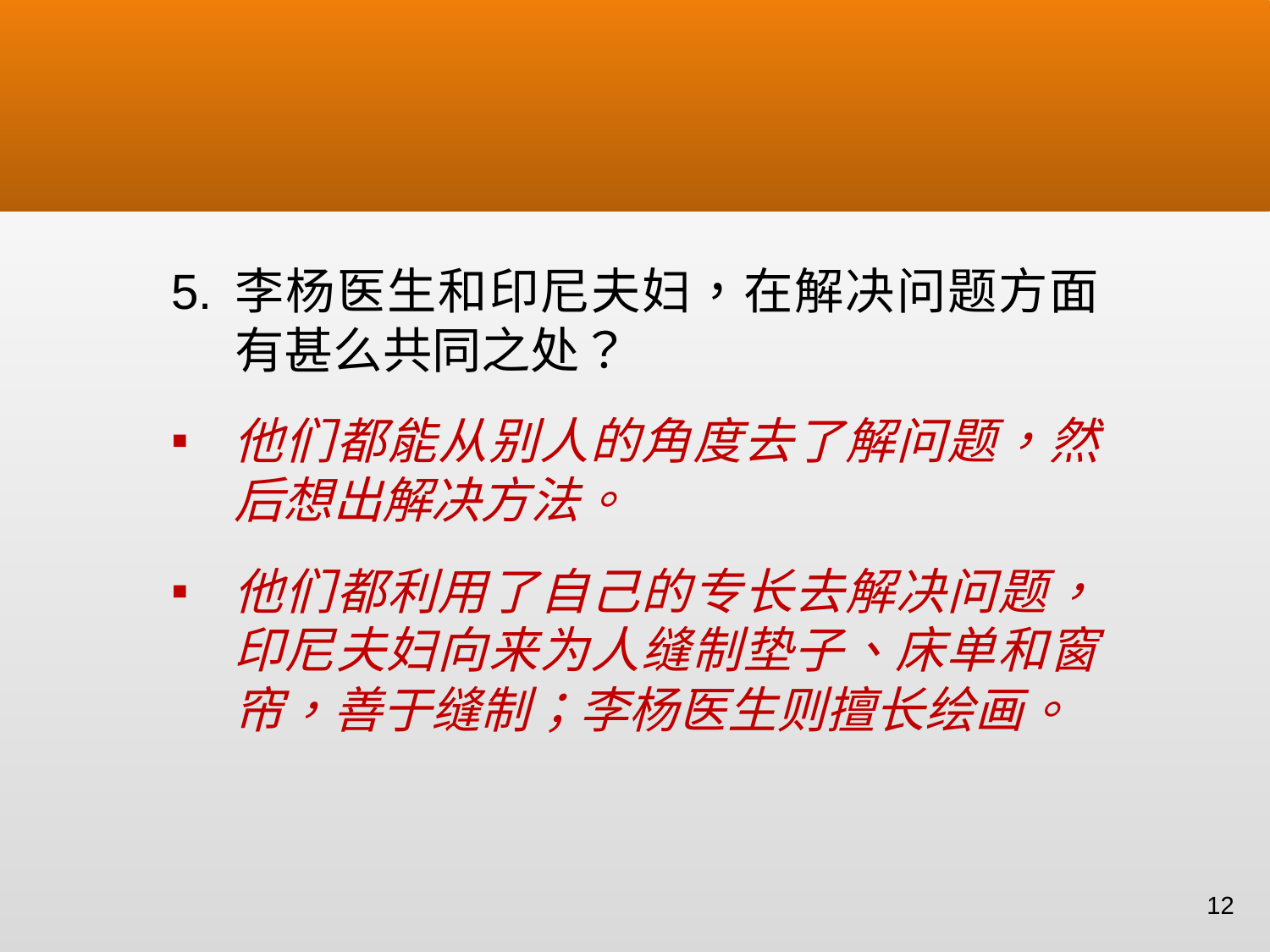

#
李杨医生和印尼夫妇，在解决问题方面有甚么共同之处？
他们都能从别人的角度去了解问题，然后想出解决方法。
他们都利用了自己的专长去解决问题，印尼夫妇向来为人缝制垫子、床单和窗帘，善于缝制；李杨医生则擅长绘画。
12